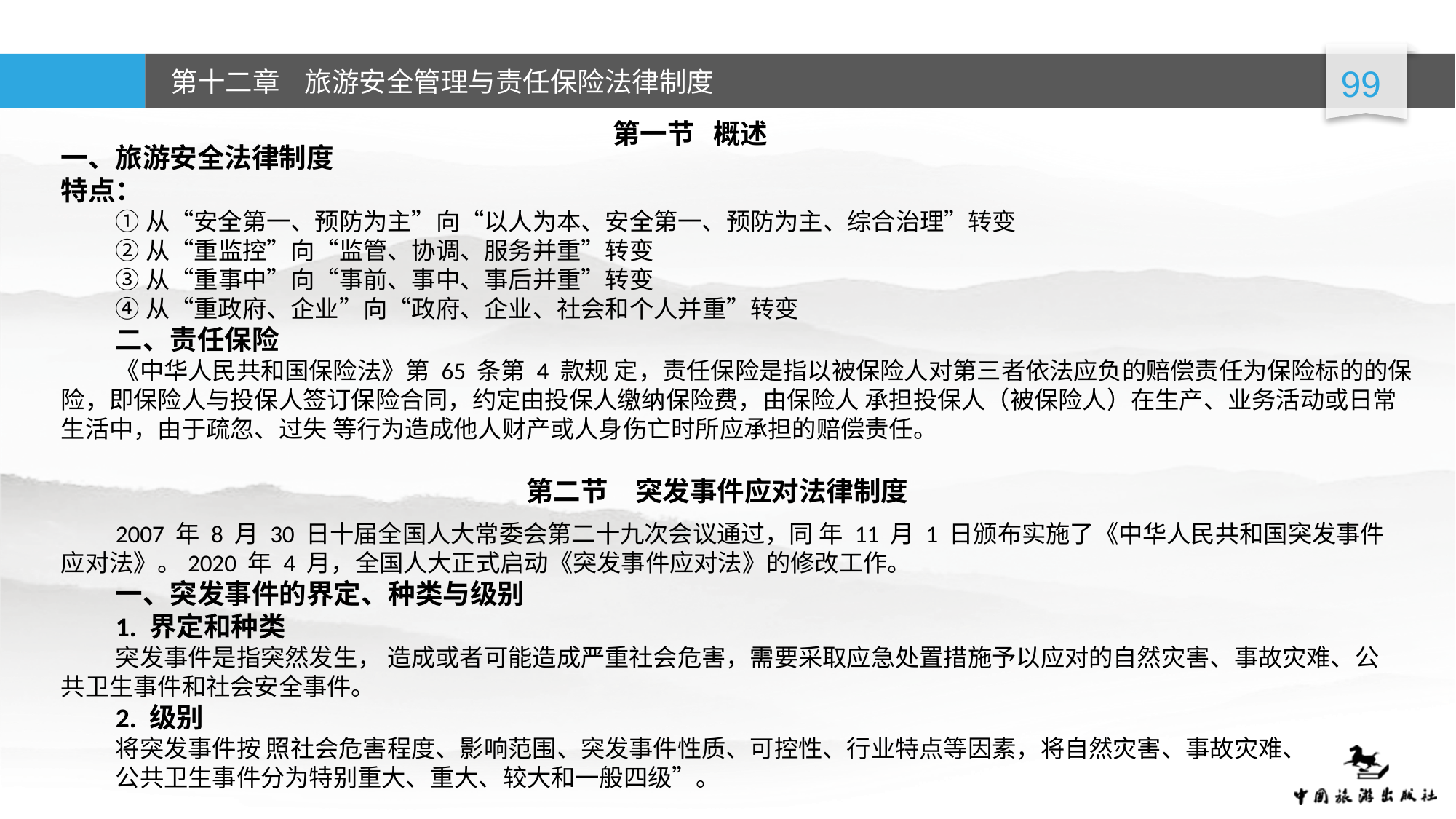

第一节   概述
一、旅游安全法律制度
特点：
①从“安全第一、预防为主”向“以人为本、安全第一、预防为主、综合治理”转变
②从“重监控”向“监管、协调、服务并重”转变
③从“重事中”向“事前、事中、事后并重”转变
④从“重政府、企业”向“政府、企业、社会和个人并重”转变
二、责任保险
《中华人民共和国保险法》第 65 条第 4 款规 定，责任保险是指以被保险人对第三者依法应负的赔偿责任为保险标的的保 险，即保险人与投保人签订保险合同，约定由投保人缴纳保险费，由保险人 承担投保人（被保险人）在生产、业务活动或日常生活中，由于疏忽、过失 等行为造成他人财产或人身伤亡时所应承担的赔偿责任。

第二节　突发事件应对法律制度
2007 年 8 月 30 日十届全国人大常委会第二十九次会议通过，同 年 11 月 1 日颁布实施了《中华人民共和国突发事件应对法》。2020 年 4 月，全国人大正式启动《突发事件应对法》的修改工作。
一、突发事件的界定、种类与级别
1. 界定和种类
突发事件是指突然发生， 造成或者可能造成严重社会危害，需要采取应急处置措施予以应对的自然灾害、事故灾难、公共卫生事件和社会安全事件。
2. 级别
将突发事件按 照社会危害程度、影响范围、突发事件性质、可控性、行业特点等因素，将自然灾害、事故灾难、
公共卫生事件分为特别重大、重大、较大和一般四级”。